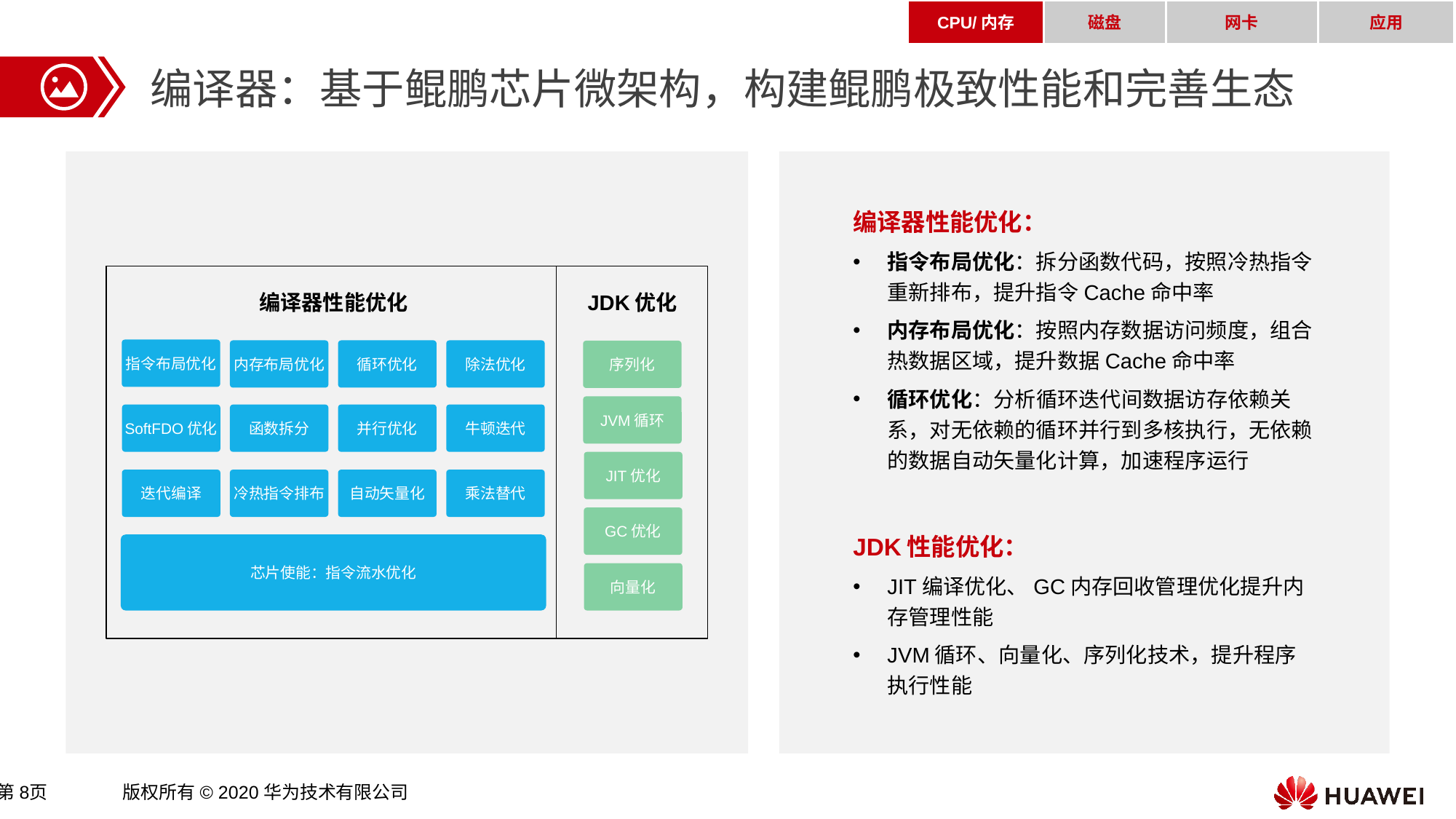

CPU/内存
磁盘
网卡
应用
编译器：基于鲲鹏芯片微架构，构建鲲鹏极致性能和完善生态

编译器性能优化：
指令布局优化：拆分函数代码，按照冷热指令重新排布，提升指令Cache命中率
内存布局优化：按照内存数据访问频度，组合热数据区域，提升数据Cache命中率
循环优化：分析循环迭代间数据访存依赖关系，对无依赖的循环并行到多核执行，无依赖的数据自动矢量化计算，加速程序运行

JDK性能优化：
JIT编译优化、GC内存回收管理优化提升内存管理性能
JVM循环、向量化、序列化技术，提升程序执行性能

编译器性能优化
JDK优化
指令布局优化
内存布局优化
循环优化
除法优化
序列化
JVM循环
SoftFDO优化
函数拆分
并行优化
牛顿迭代
JIT优化
迭代编译
冷热指令排布
自动矢量化
乘法替代
GC优化
芯片使能：指令流水优化
向量化